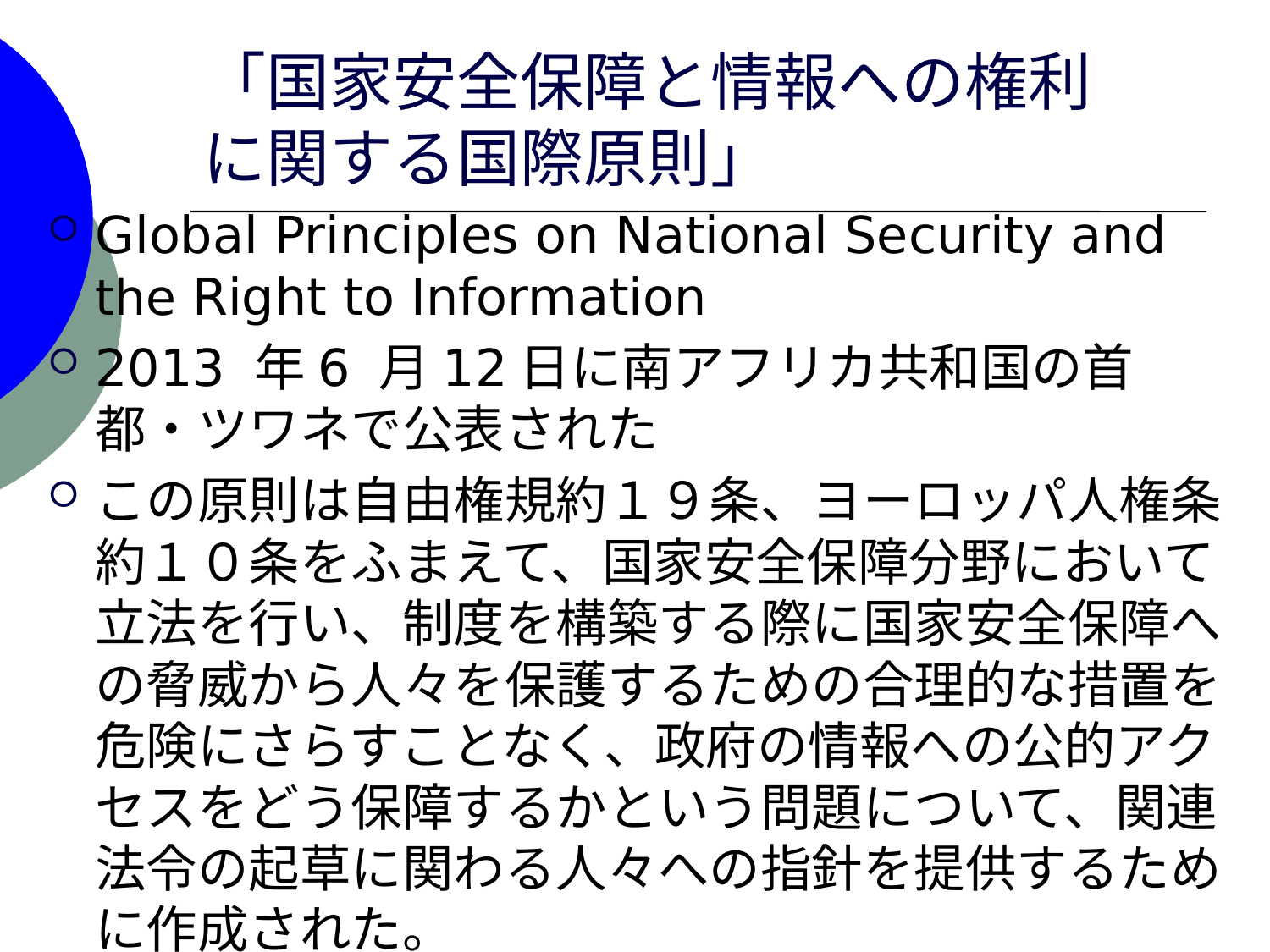

# 「国家安全保障と情報への権利 に関する国際原則」
Global Principles on National Security and the Right to Information
2013 年6 月12日に南アフリカ共和国の首都・ツワネで公表された
この原則は自由権規約１９条、ヨーロッパ人権条約１０条をふまえて、国家安全保障分野において立法を行い、制度を構築する際に国家安全保障への脅威から人々を保護するための合理的な措置を危険にさらすことなく、政府の情報への公的アクセスをどう保障するかという問題について、関連法令の起草に関わる人々への指針を提供するために作成された。